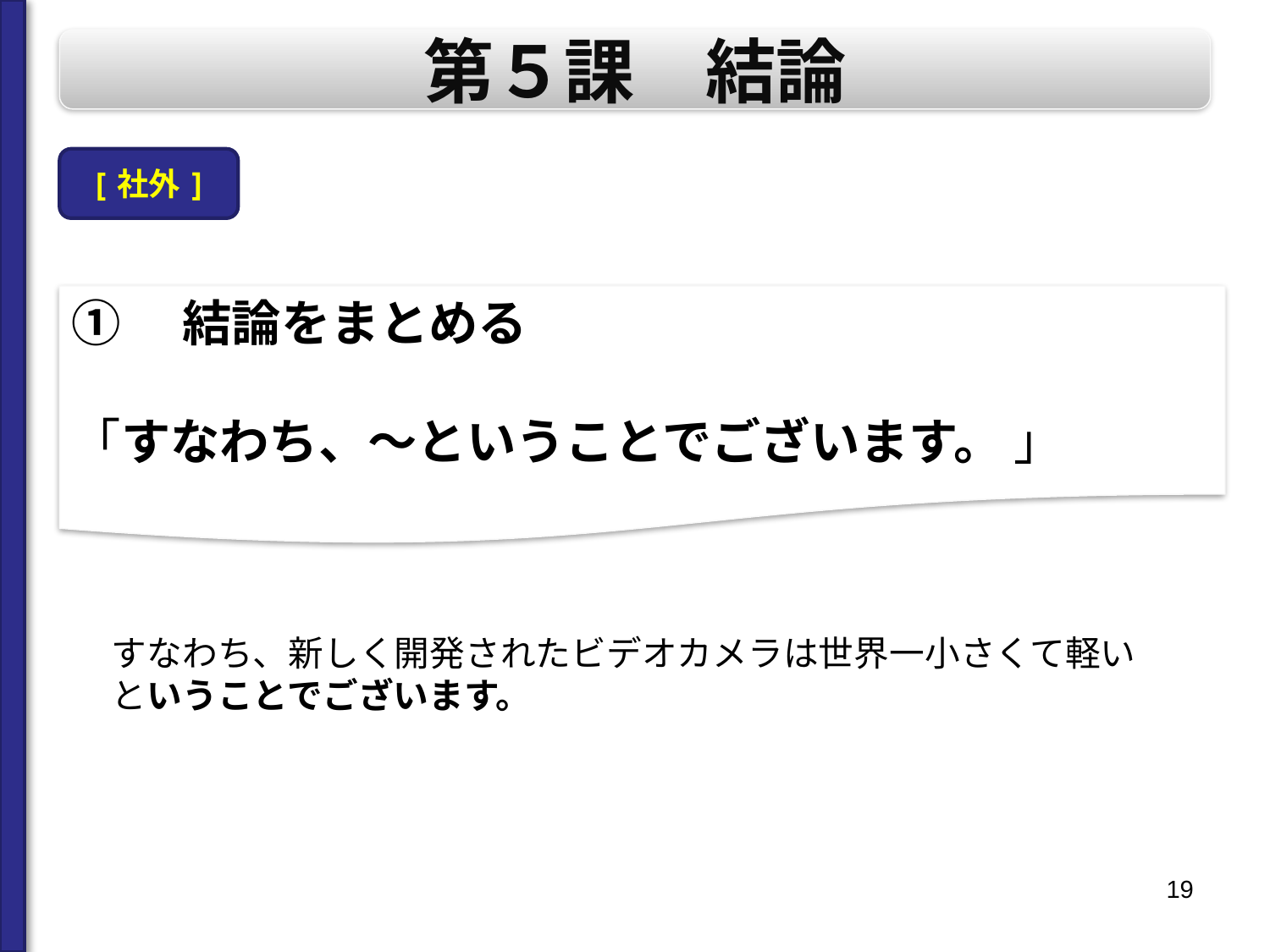

第５課　結論
[社外]
①　結論をまとめる

「すなわち、～ということでございます。 」
すなわち、新しく開発されたビデオカメラは世界一小さくて軽いということでございます。

19